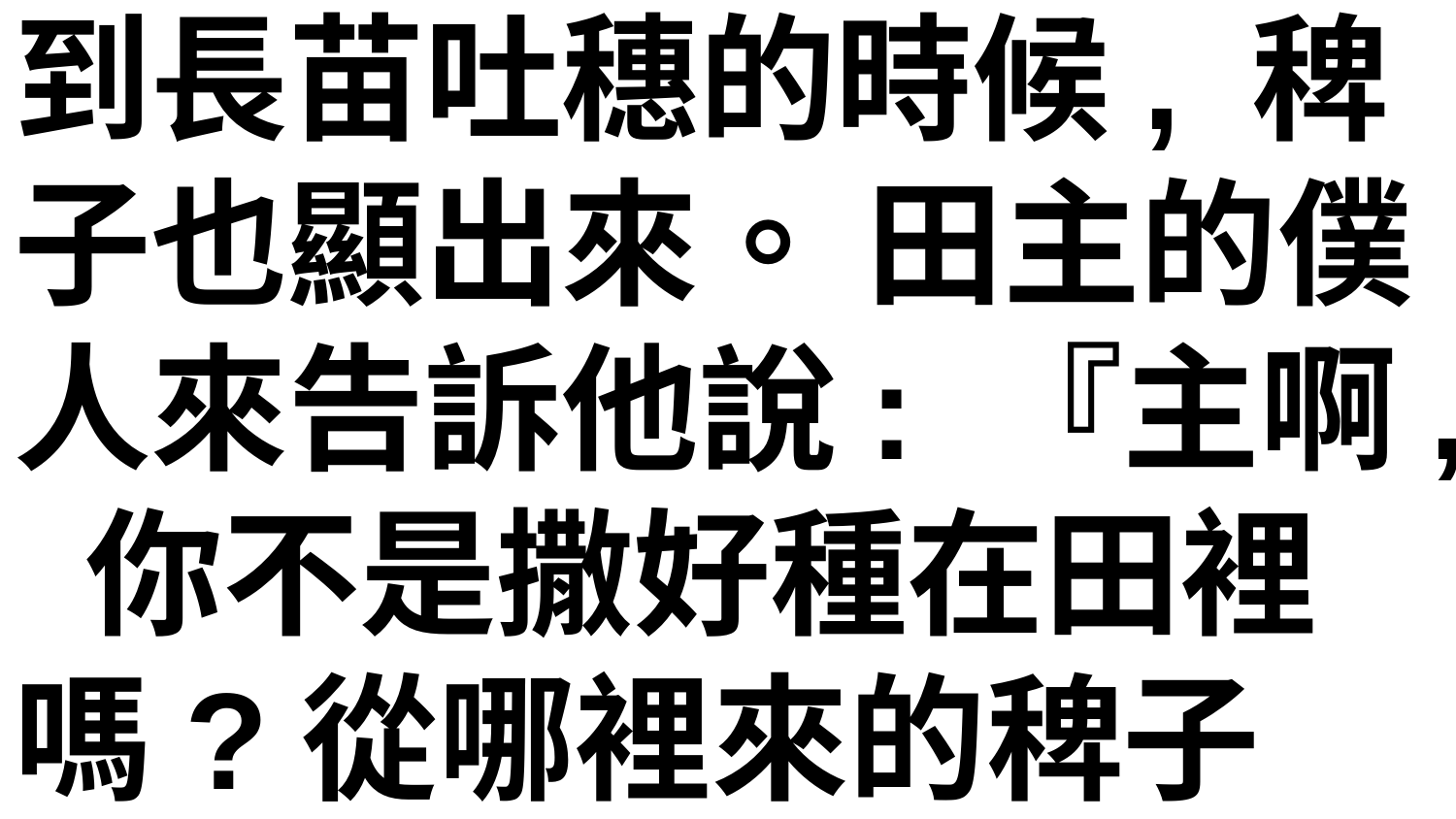

到長苗吐穗的時候, 稗子也顯出來。 田主的僕人來告訴他說: 『主啊, 你不是撒好種在田裡嗎?從哪裡來的稗子呢?』